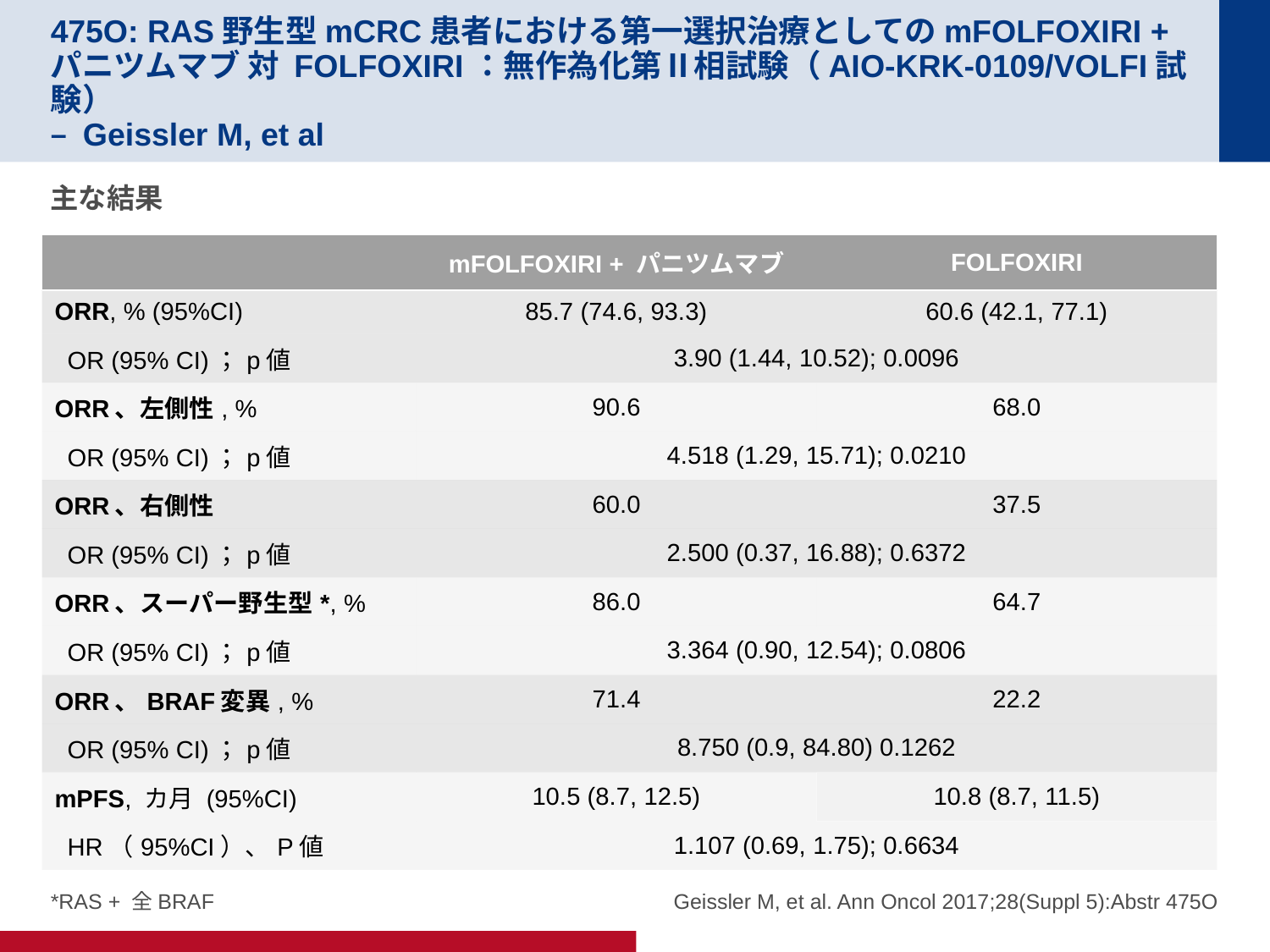

# 475O: RAS野生型mCRC患者における第一選択治療としてのmFOLFOXIRI + パニツムマブ 対 FOLFOXIRI：無作為化第Ⅱ相試験（AIO-KRK-0109/VOLFI試験） – Geissler M, et al
主な結果

|  | mFOLFOXIRI + パニツムマブ | FOLFOXIRI |
| --- | --- | --- |
| ORR, % (95%CI) | 85.7 (74.6, 93.3) | 60.6 (42.1, 77.1) |
| OR (95% CI)；p値 | 3.90 (1.44, 10.52); 0.0096 |  |
| ORR、左側性, % | 90.6 | 68.0 |
| OR (95% CI)；p値 | 4.518 (1.29, 15.71); 0.0210 |  |
| ORR、右側性 | 60.0 | 37.5 |
| OR (95% CI)；p値 | 2.500 (0.37, 16.88); 0.6372 |  |
| ORR、スーパー野生型\*, % | 86.0 | 64.7 |
| OR (95% CI)；p値 | 3.364 (0.90, 12.54); 0.0806 |  |
| ORR、BRAF変異, % | 71.4 | 22.2 |
| OR (95% CI)；p値 | 8.750 (0.9, 84.80) 0.1262 |  |
| mPFS, カ月 (95%CI) | 10.5 (8.7, 12.5) | 10.8 (8.7, 11.5) |
| HR（95%CI）、P値 | 1.107 (0.69, 1.75); 0.6634 |  |
*RAS + 全BRAF
Geissler M, et al. Ann Oncol 2017;28(Suppl 5):Abstr 475O